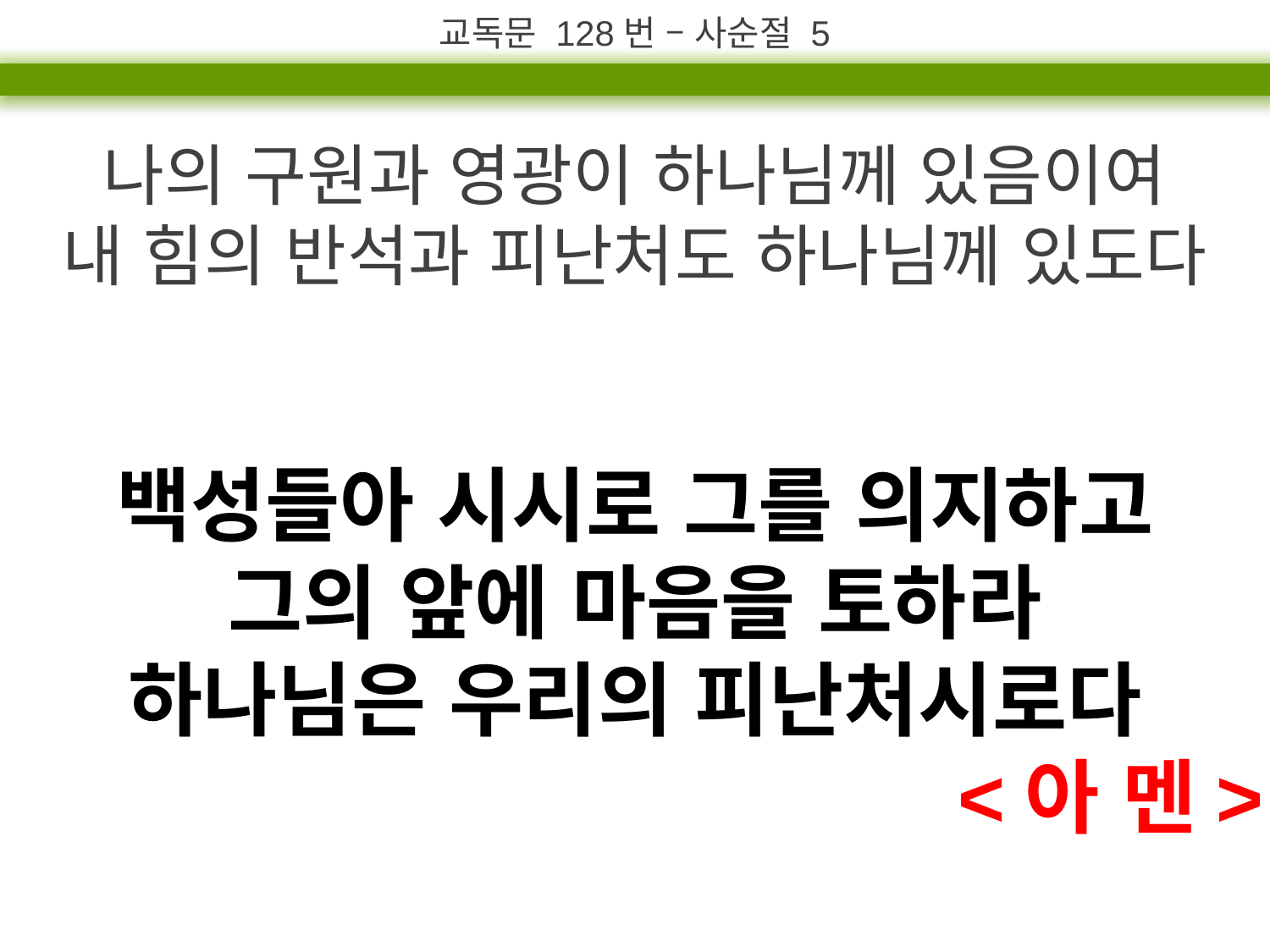

교독문 128번 – 사순절 5

나의 구원과 영광이 하나님께 있음이여
내 힘의 반석과 피난처도 하나님께 있도다
백성들아 시시로 그를 의지하고
그의 앞에 마음을 토하라
하나님은 우리의 피난처시로다
<아 멘>